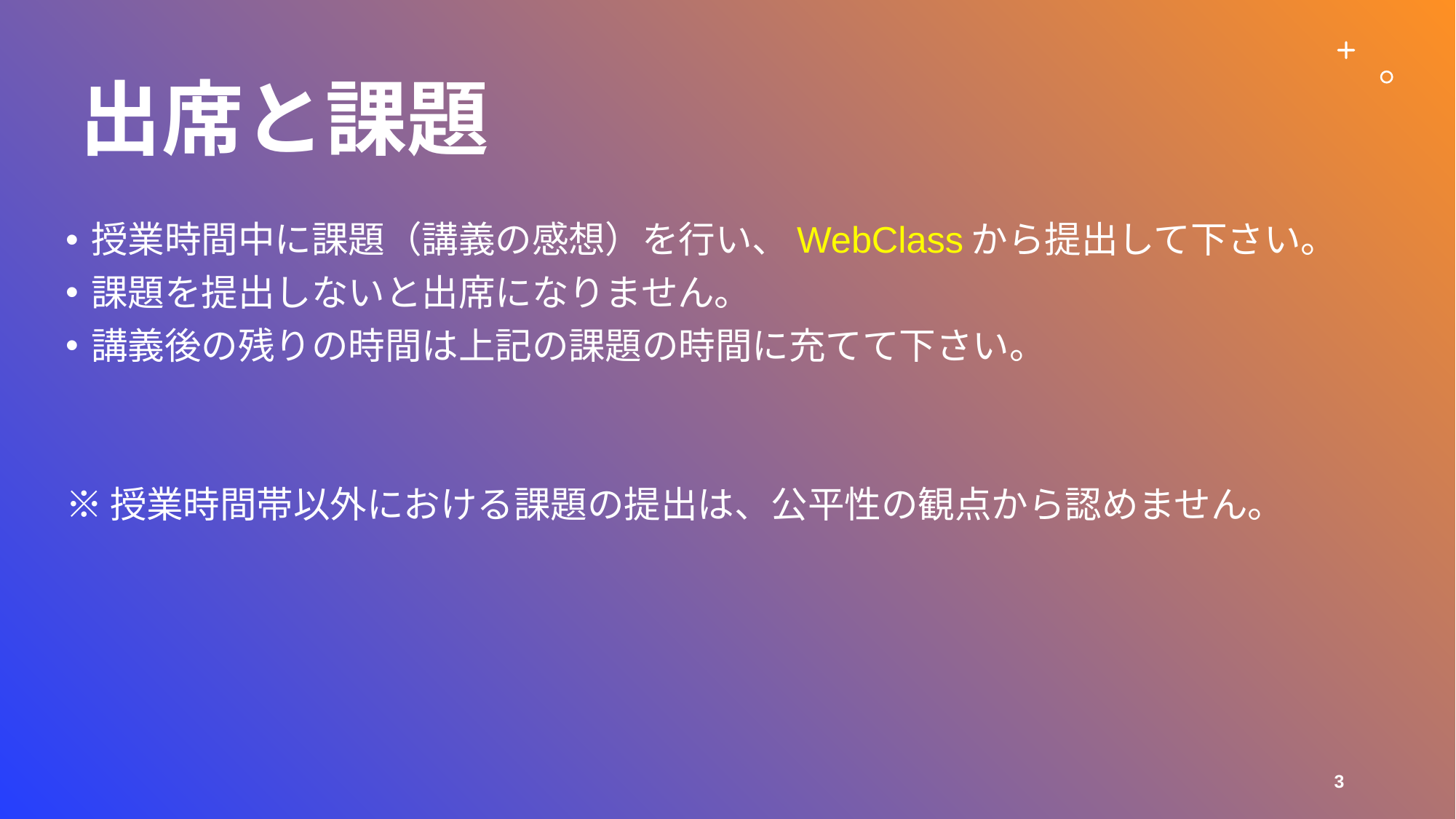

# 出席と課題
授業時間中に課題（講義の感想）を行い、WebClassから提出して下さい。
課題を提出しないと出席になりません。
講義後の残りの時間は上記の課題の時間に充てて下さい。

※授業時間帯以外における課題の提出は、公平性の観点から認めません。
3